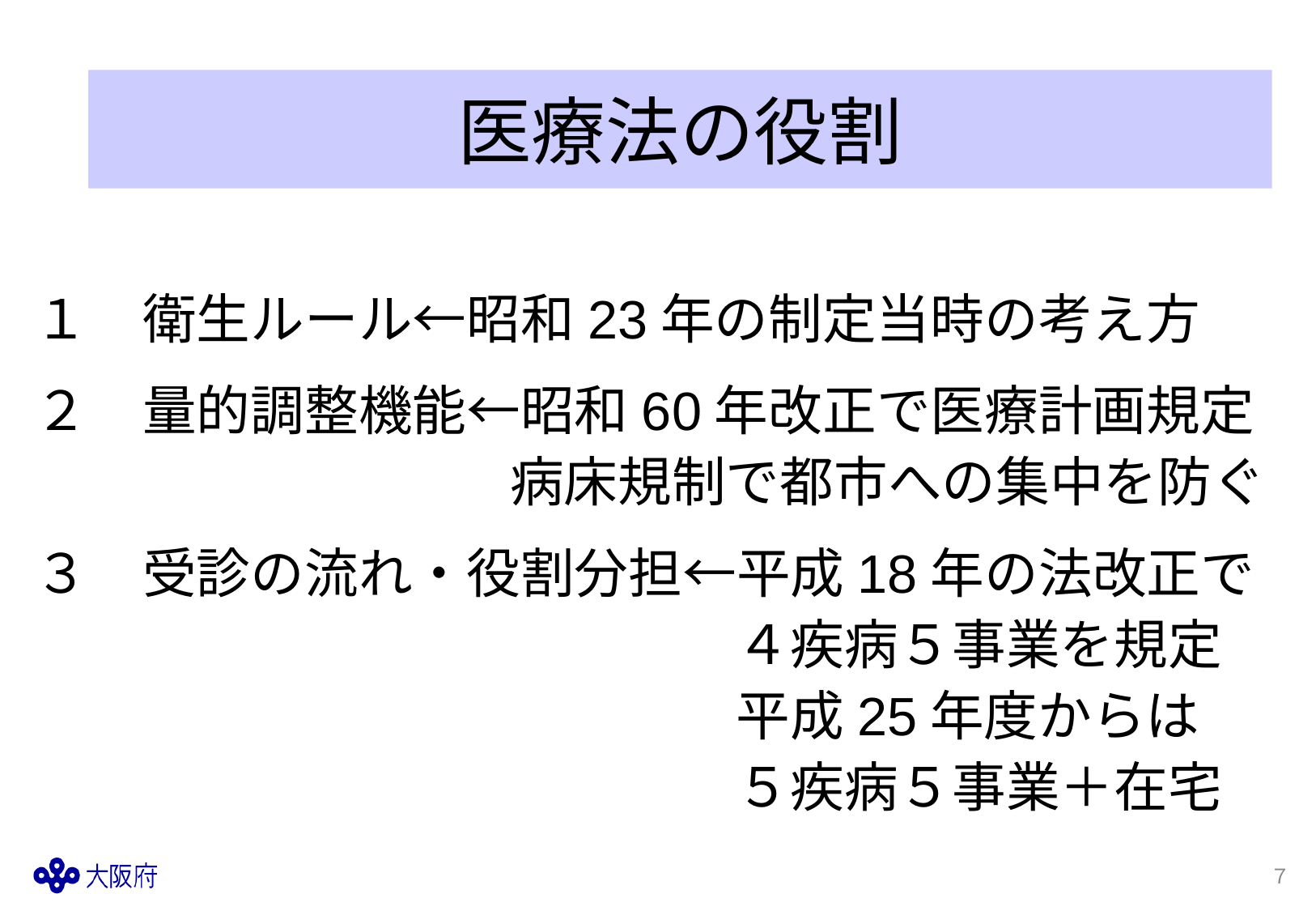

# 医療法の役割
１　衛生ルール←昭和23年の制定当時の考え方
２　量的調整機能←昭和60年改正で医療計画規定
病床規制で都市への集中を防ぐ
３　受診の流れ・役割分担←平成18年の法改正で
４疾病５事業を規定
平成25年度からは
５疾病５事業＋在宅
７